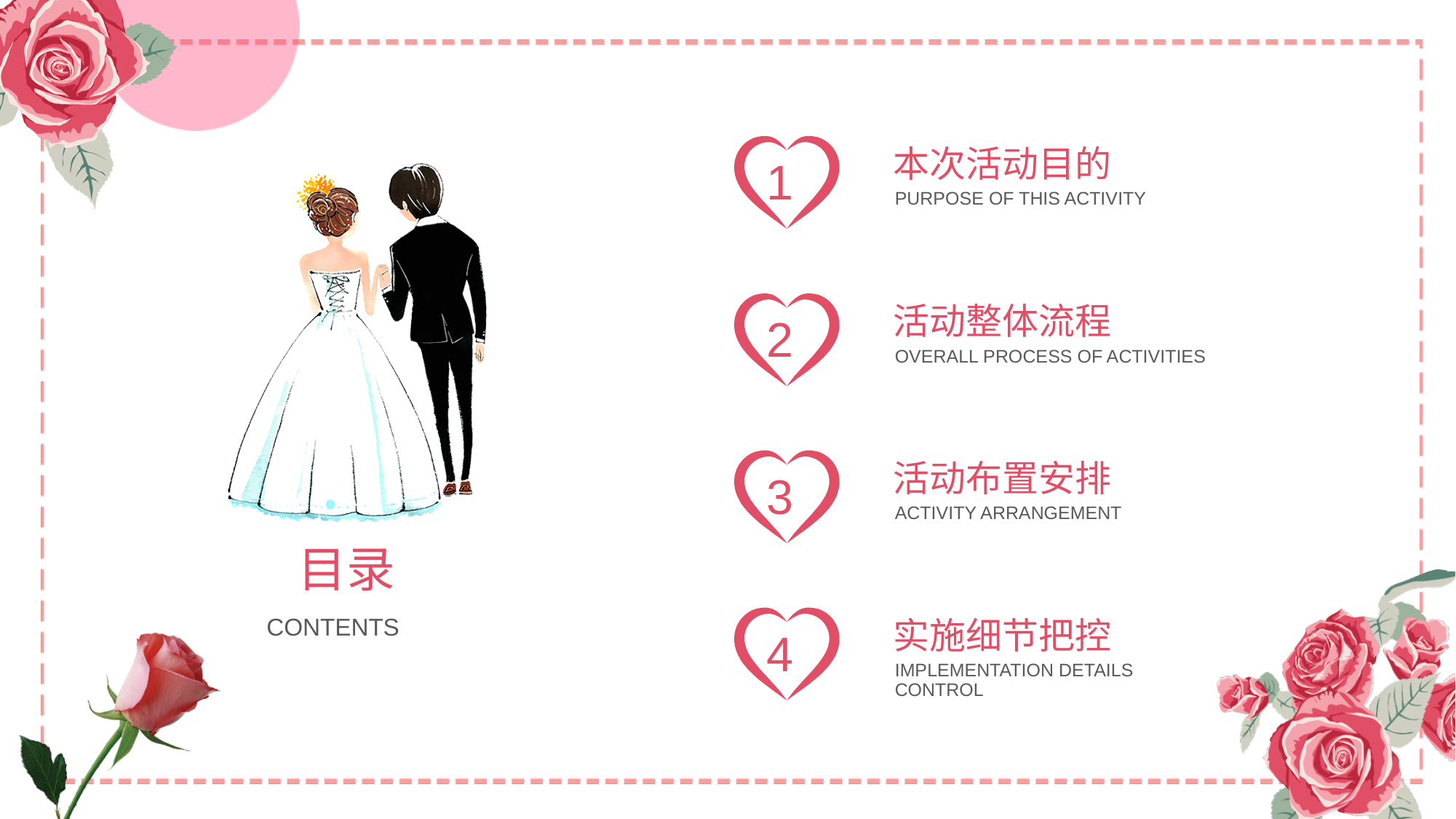

本次活动目的
1
PURPOSE OF THIS ACTIVITY
活动整体流程
2
OVERALL PROCESS OF ACTIVITIES
活动布置安排
3
ACTIVITY ARRANGEMENT
目录
CONTENTS
实施细节把控
4
IMPLEMENTATION DETAILS CONTROL